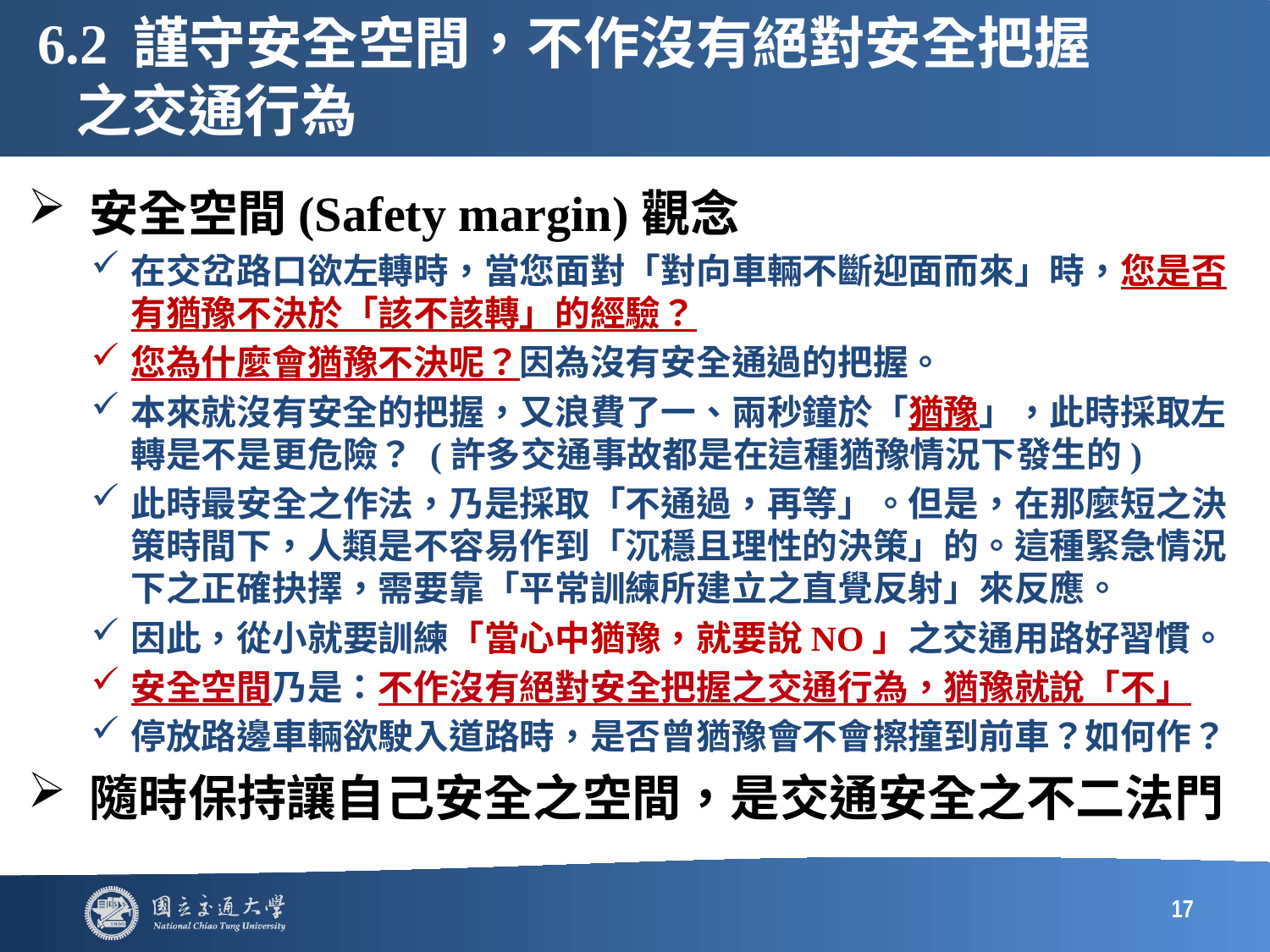

# 6.2 謹守安全空間，不作沒有絕對安全把握 之交通行為
安全空間(Safety margin)觀念
在交岔路口欲左轉時，當您面對「對向車輛不斷迎面而來」時，您是否有猶豫不決於「該不該轉」的經驗？
您為什麼會猶豫不決呢？因為沒有安全通過的把握。
本來就沒有安全的把握，又浪費了一、兩秒鐘於「猶豫」，此時採取左轉是不是更危險？ (許多交通事故都是在這種猶豫情況下發生的)
此時最安全之作法，乃是採取「不通過，再等」。但是，在那麼短之決策時間下，人類是不容易作到「沉穩且理性的決策」的。這種緊急情況下之正確抉擇，需要靠「平常訓練所建立之直覺反射」來反應。
因此，從小就要訓練「當心中猶豫，就要說NO」之交通用路好習慣。
安全空間乃是：不作沒有絕對安全把握之交通行為，猶豫就說「不」
停放路邊車輛欲駛入道路時，是否曾猶豫會不會擦撞到前車？如何作？
隨時保持讓自己安全之空間，是交通安全之不二法門
17